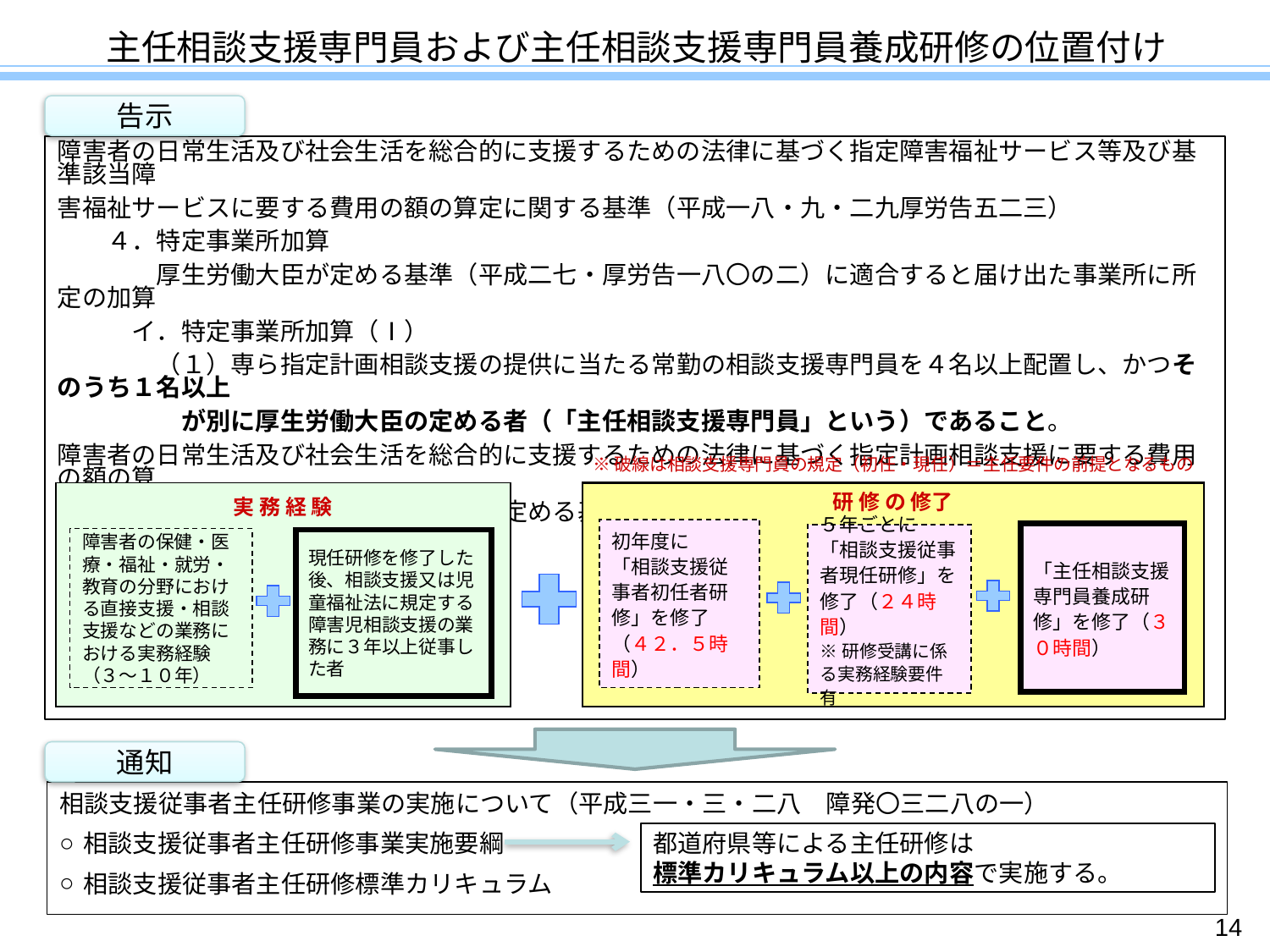

# 主任相談支援専門員および主任相談支援専門員養成研修の位置付け
告示
障害者の日常生活及び社会生活を総合的に支援するための法律に基づく指定障害福祉サービス等及び基準該当障
害福祉サービスに要する費用の額の算定に関する基準（平成一八・九・二九厚労告五二三）
　　４．特定事業所加算
　　　　厚生労働大臣が定める基準（平成二七・厚労告一八〇の二）に適合すると届け出た事業所に所定の加算
　　　イ．特定事業所加算（Ⅰ）
　　　　（１）専ら指定計画相談支援の提供に当たる常勤の相談支援専門員を４名以上配置し、かつそのうち１名以上
　　　　　が別に厚生労働大臣の定める者（「主任相談支援専門員」という）であること。
障害者の日常生活及び社会生活を総合的に支援するための法律に基づく指定計画相談支援に要する費用の額の算
定に関する基準に基づき厚生労働大臣が定める基準第２号イ（１）の規定に基づき厚生労働大臣の定めるもの（平成
三〇・三・二二厚労告一一五）
※破線は相談支援専門員の規定（初任・現任）＝主任要件の前提となるもの
実 務 経 験

研 修 の 修了
初年度に
「相談支援従事者初任者研修」を修了
（４２．５時間）
「主任相談支援専門員養成研修」を修了（３０時間）
５年ごとに
「相談支援従事者現任研修」を修了（２４時間）
※研修受講に係る実務経験要件有
障害者の保健・医療・福祉・就労・教育の分野における直接支援・相談支援などの業務における実務経験（３～１０年）
現任研修を修了した後、相談支援又は児童福祉法に規定する障害児相談支援の業務に３年以上従事した者

通知
相談支援従事者主任研修事業の実施について（平成三一・三・二八　障発〇三二八の一）
相談支援従事者主任研修事業実施要綱
相談支援従事者主任研修標準カリキュラム
都道府県等による主任研修は
標準カリキュラム以上の内容で実施する。
14